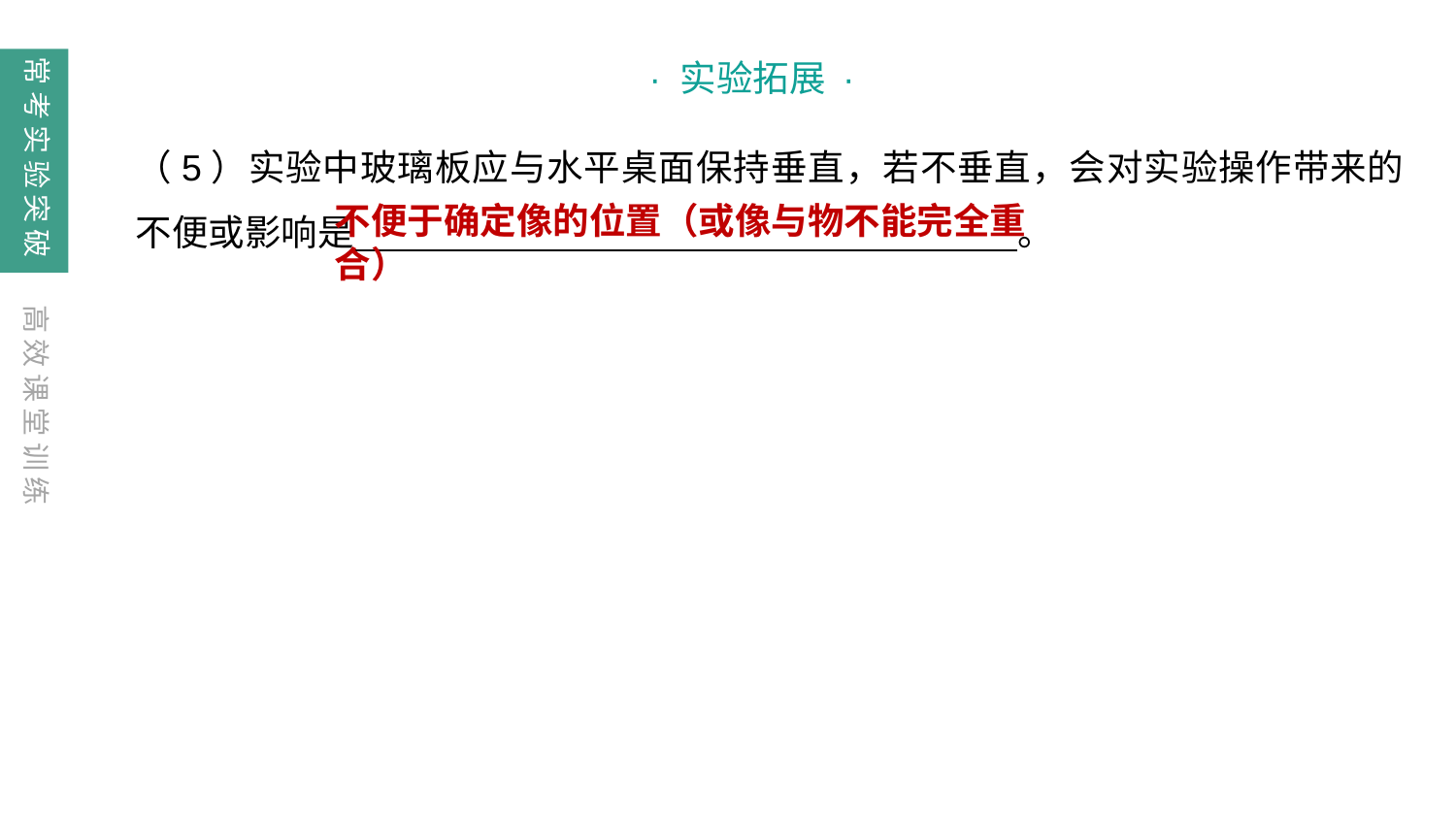

· 实验拓展 ·
常考实验突破

（5）实验中玻璃板应与水平桌面保持垂直，若不垂直，会对实验操作带来的不便或影响是 　                                                                           。
不便于确定像的位置（或像与物不能完全重合）
高效课堂训练